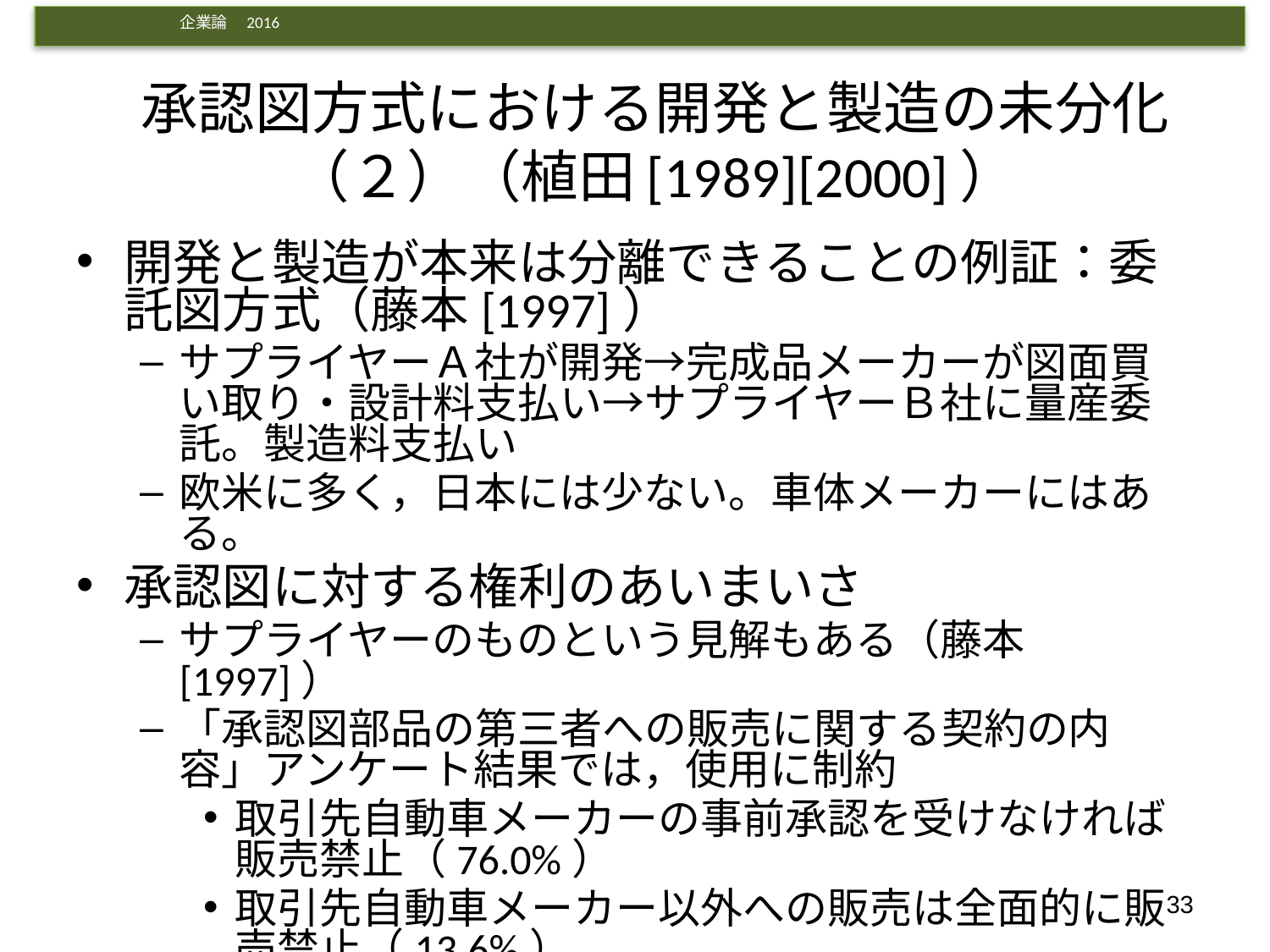

# 承認図方式における開発と製造の未分化（２）（植田[1989][2000]）
開発と製造が本来は分離できることの例証：委託図方式（藤本[1997]）
サプライヤーＡ社が開発→完成品メーカーが図面買い取り・設計料支払い→サプライヤーＢ社に量産委託。製造料支払い
欧米に多く，日本には少ない。車体メーカーにはある。
承認図に対する権利のあいまいさ
サプライヤーのものという見解もある（藤本[1997]）
「承認図部品の第三者への販売に関する契約の内容」アンケート結果では，使用に制約
取引先自動車メーカーの事前承認を受けなければ販売禁止（76.0%）
取引先自動車メーカー以外への販売は全面的に販売禁止（13.6%）
33